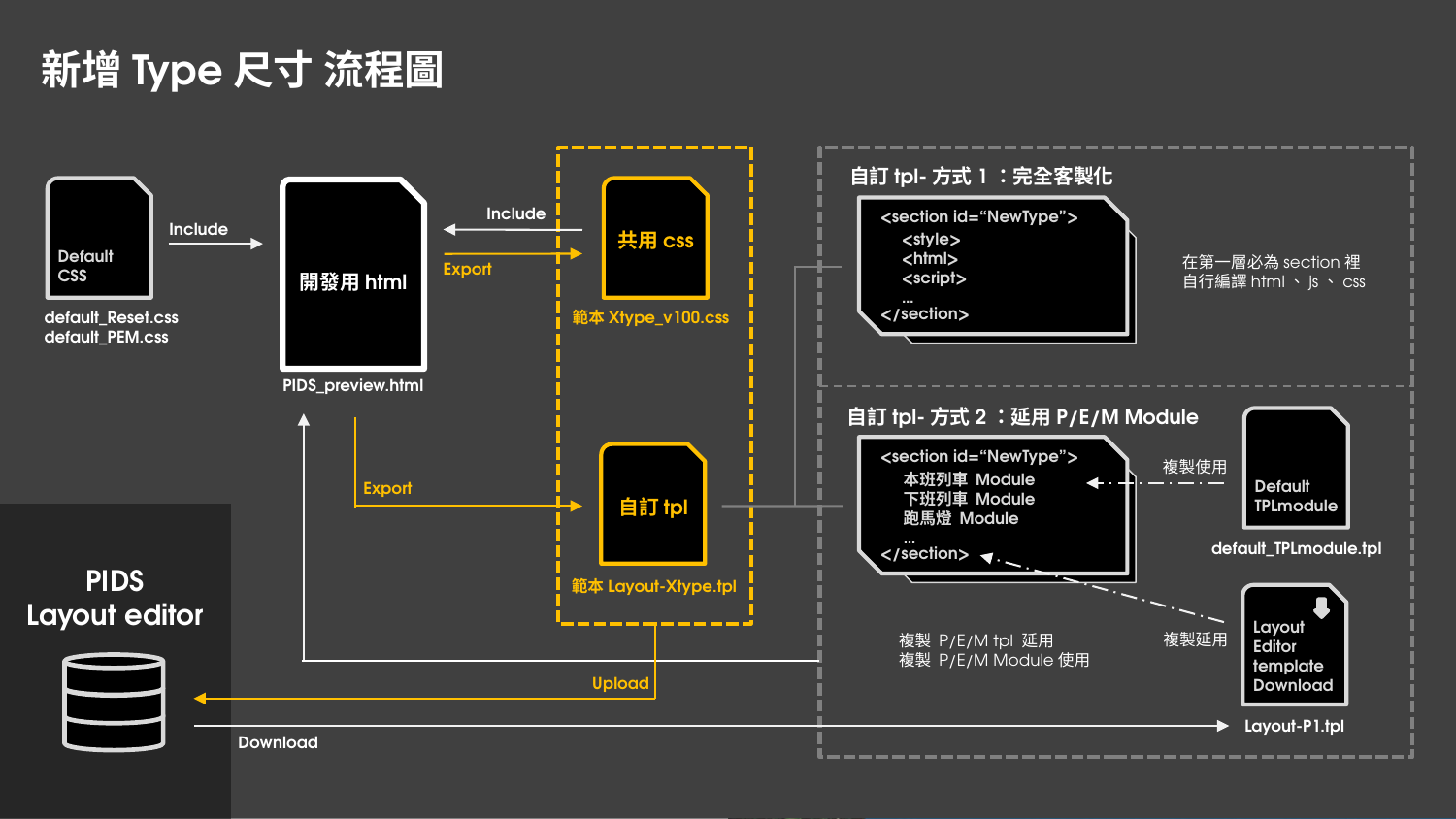

新增Type尺寸 流程圖

自訂tpl-方式1：完全客製化

共用css

Include

<section id=“NewType”>

</section>
Include
<style>
<html>
<script>
…
Default
CSS
在第一層必為section裡
自行編譯html、js、css
開發用html
Export
default_Reset.css
default_PEM.css
範本Xtype_v100.css
PIDS_preview.html
自訂tpl-方式2：延用P/E/M Module

<section id=“NewType”>

</section>

自訂tpl
複製使用

本班列車 Module
下班列車 Module
跑馬燈 Module
…
Default
TPLmodule
Export

default_TPLmodule.tpl
PIDS
Layout editor
範本Layout-Xtype.tpl

Layout
Editor
template
Download
複製延用
複製 P/E/M tpl 延用
複製 P/E/M Module使用

Upload
Layout-P1.tpl
Download